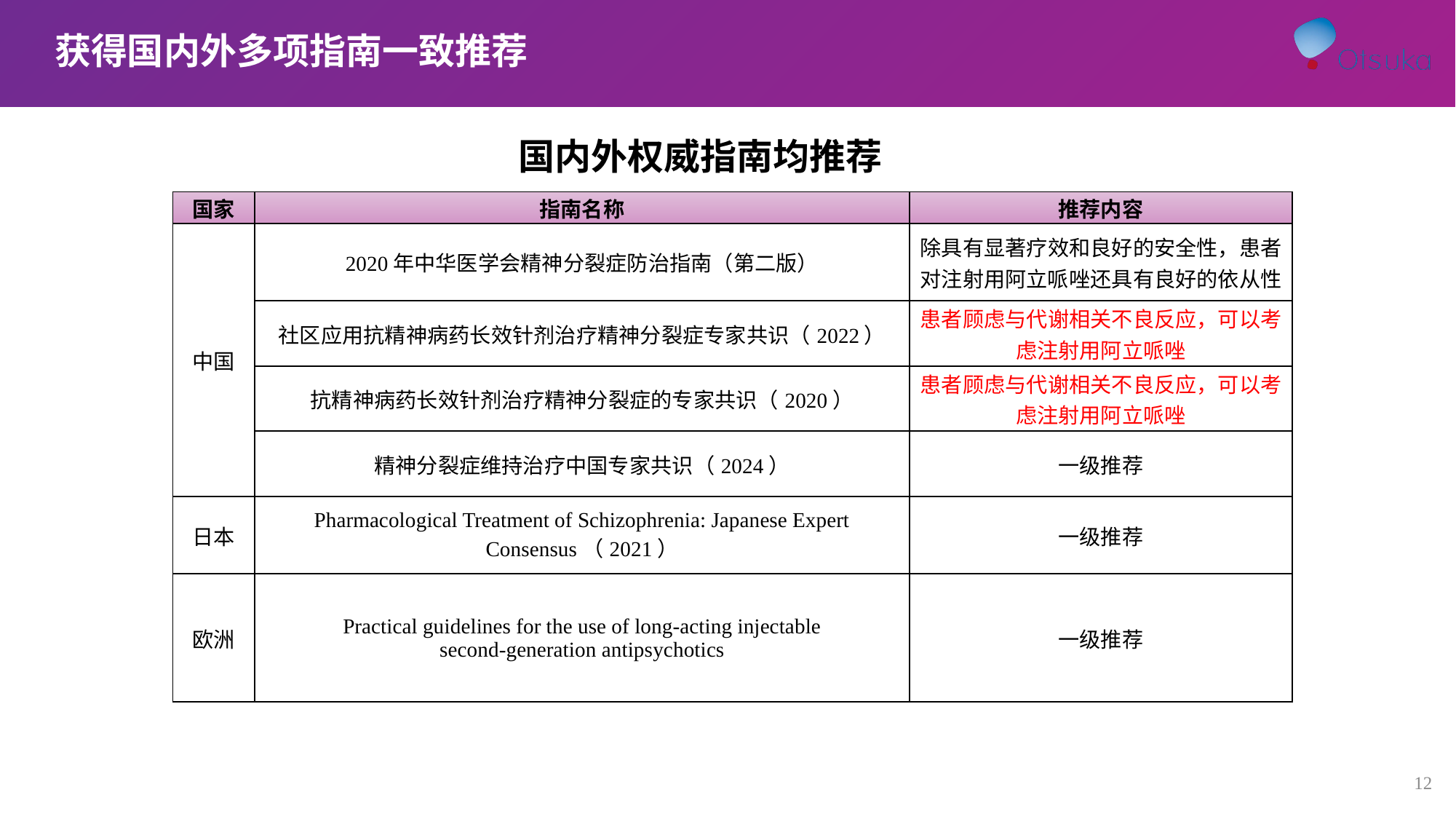

获得国内外多项指南一致推荐

国内外权威指南均推荐
| 国家 | 指南名称 | 推荐内容 |
| --- | --- | --- |
| 中国 | 2020年中华医学会精神分裂症防治指南（第二版） | 除具有显著疗效和良好的安全性，患者对注射用阿立哌唑还具有良好的依从性 |
|  | 社区应用抗精神病药长效针剂治疗精神分裂症专家共识（2022） | 患者顾虑与代谢相关不良反应，可以考虑注射用阿立哌唑 |
|  | 抗精神病药长效针剂治疗精神分裂症的专家共识（2020） | 患者顾虑与代谢相关不良反应，可以考虑注射用阿立哌唑 |
|  | 精神分裂症维持治疗中国专家共识（2024） | 一级推荐 |
| 日本 | Pharmacological Treatment of Schizophrenia: Japanese Expert Consensus（2021） | 一级推荐 |
| 欧洲 | Practical guidelines for the use of long-acting injectable second-generation antipsychotics | 一级推荐 |
12